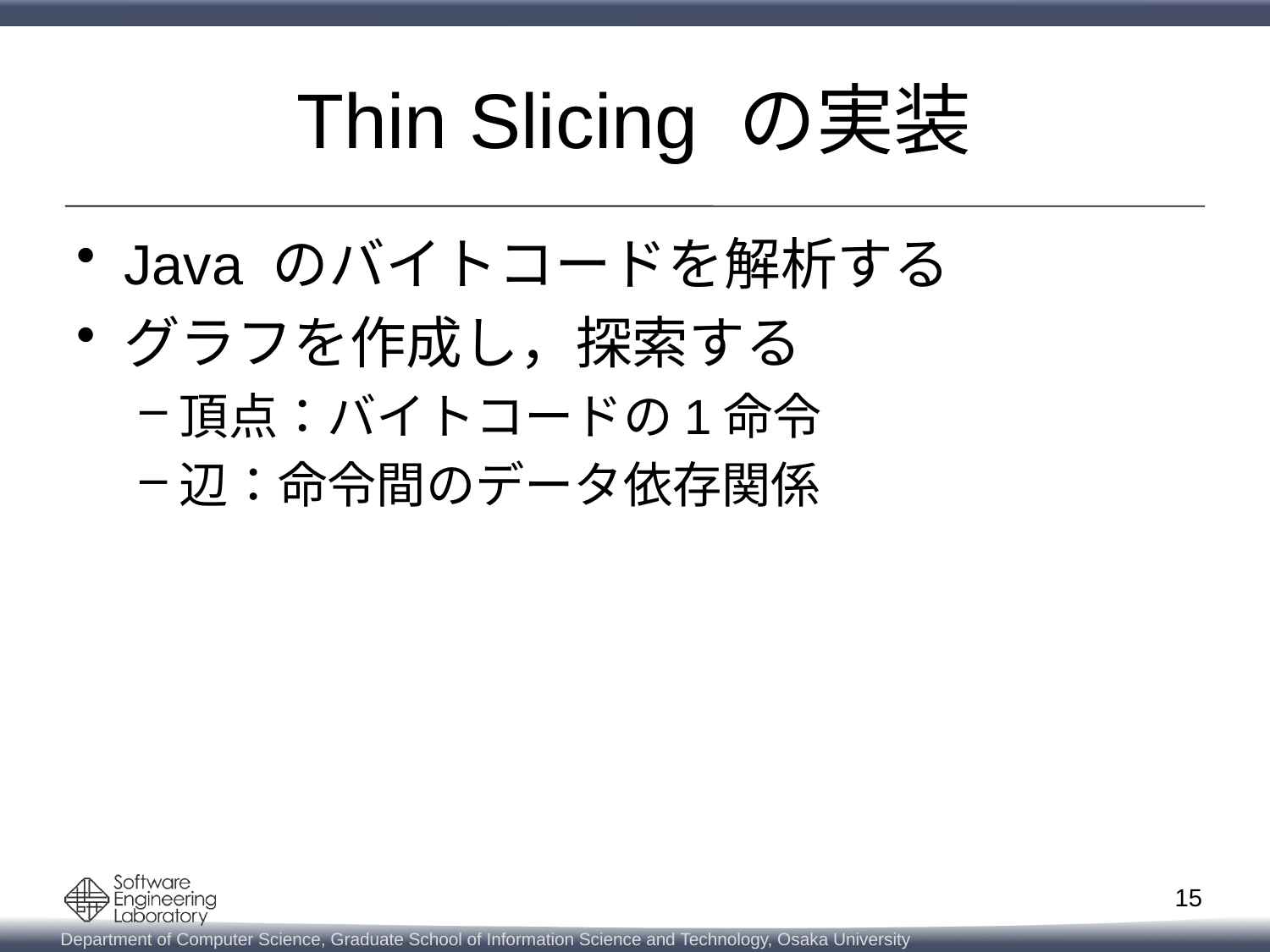

# Thin Slicing の実装
Java のバイトコードを解析する
グラフを作成し，探索する
頂点：バイトコードの1命令
辺：命令間のデータ依存関係
15